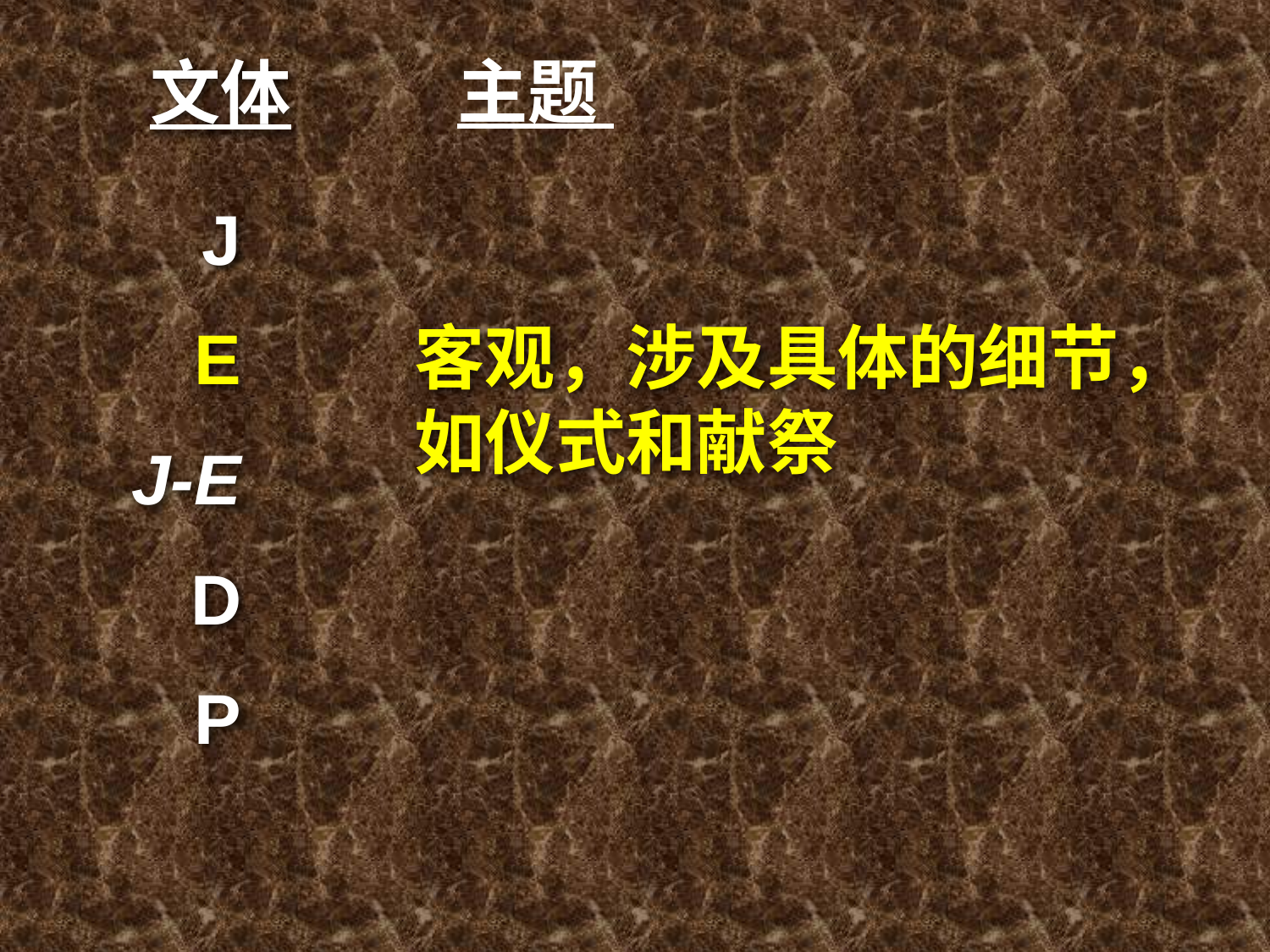

文体
主题
J
E
J-E
D
P

客观，涉及具体的细节，如仪式和献祭